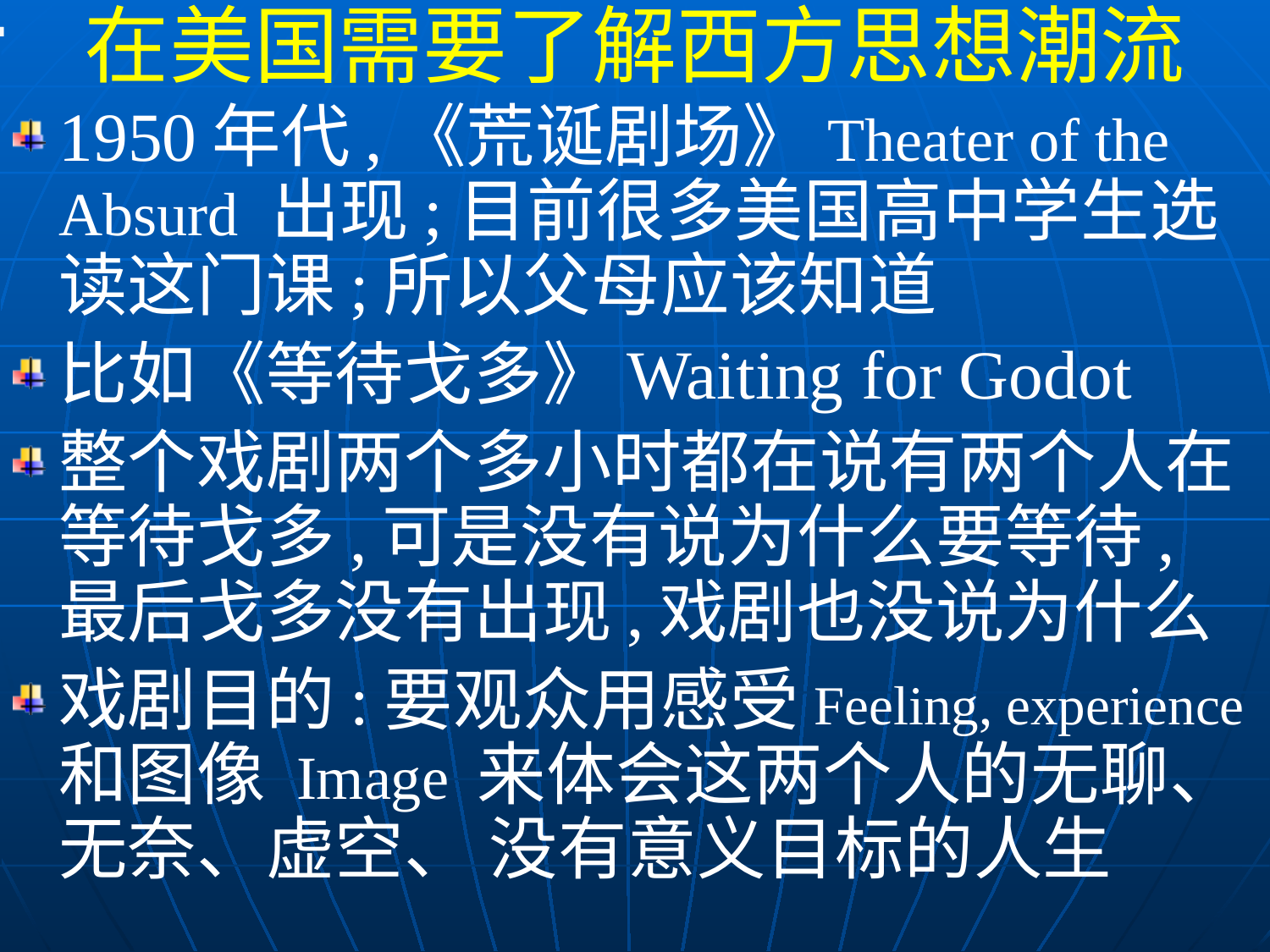

在美国需要了解西方思想潮流

1950年代,《荒诞剧场》Theater of the Absurd 出现;目前很多美国高中学生选读这门课;所以父母应该知道
比如《等待戈多》Waiting for Godot
整个戏剧两个多小时都在说有两个人在等待戈多,可是没有说为什么要等待,最后戈多没有出现,戏剧也没说为什么
戏剧目的:要观众用感受Feeling, experience和图像 Image 来体会这两个人的无聊、无奈、虚空、 没有意义目标的人生